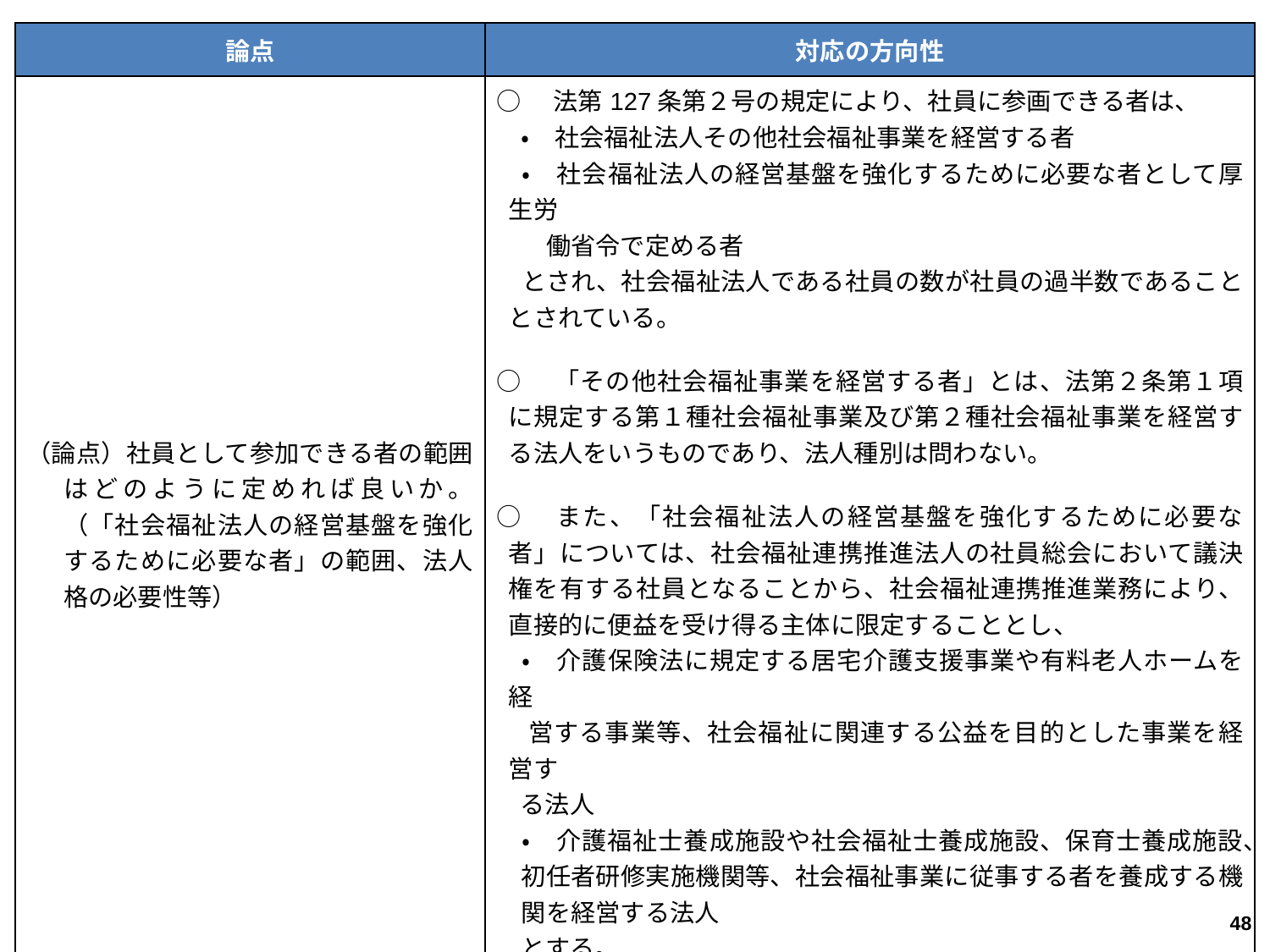

| 論点 | 対応の方向性 |
| --- | --- |
| （論点）社員として参加できる者の範囲はどのように定めれば良いか。（「社会福祉法人の経営基盤を強化するために必要な者」の範囲、法人格の必要性等） | ○　法第127条第２号の規定により、社員に参画できる者は、 　・　社会福祉法人その他社会福祉事業を経営する者 　・　社会福祉法人の経営基盤を強化するために必要な者として厚生労　　 　　働省令で定める者 　とされ、社会福祉法人である社員の数が社員の過半数であることとされている。 ○　「その他社会福祉事業を経営する者」とは、法第２条第１項に規定する第１種社会福祉事業及び第２種社会福祉事業を経営する法人をいうものであり、法人種別は問わない。 ○　また、「社会福祉法人の経営基盤を強化するために必要な者」については、社会福祉連携推進法人の社員総会において議決権を有する社員となることから、社会福祉連携推進業務により、直接的に便益を受け得る主体に限定することとし、 　・　介護保険法に規定する居宅介護支援事業や有料老人ホームを経 　 営する事業等、社会福祉に関連する公益を目的とした事業を経営す る法人 　・　介護福祉士養成施設や社会福祉士養成施設、保育士養成施設、初任者研修実施機関等、社会福祉事業に従事する者を養成する機関を経営する法人 　とする。 |
48